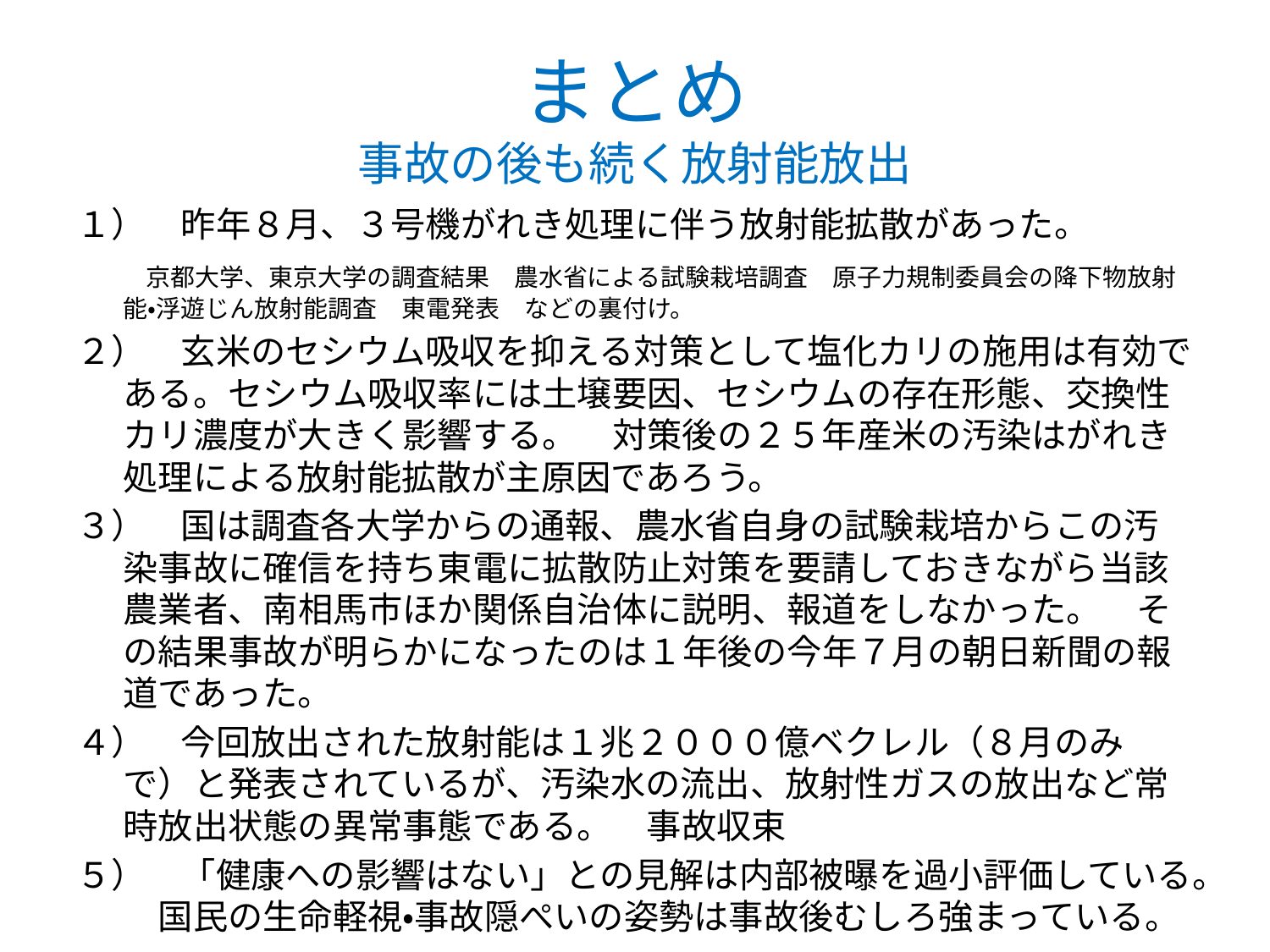

# まとめ 事故の後も続く放射能放出
１）　昨年８月、３号機がれき処理に伴う放射能拡散があった。
　　京都大学、東京大学の調査結果　農水省による試験栽培調査　原子力規制委員会の降下物放射能・浮遊じん放射能調査　東電発表　などの裏付け。
２）　玄米のセシウム吸収を抑える対策として塩化カリの施用は有効である。セシウム吸収率には土壌要因、セシウムの存在形態、交換性カリ濃度が大きく影響する。　対策後の２５年産米の汚染はがれき処理による放射能拡散が主原因であろう。
３）　国は調査各大学からの通報、農水省自身の試験栽培からこの汚染事故に確信を持ち東電に拡散防止対策を要請しておきながら当該農業者、南相馬市ほか関係自治体に説明、報道をしなかった。　その結果事故が明らかになったのは１年後の今年７月の朝日新聞の報道であった。
４）　今回放出された放射能は１兆２０００億ベクレル（８月のみで）と発表されているが、汚染水の流出、放射性ガスの放出など常時放出状態の異常事態である。　事故収束
５）　「健康への影響はない」との見解は内部被曝を過小評価している。　国民の生命軽視・事故隠ぺいの姿勢は事故後むしろ強まっている。